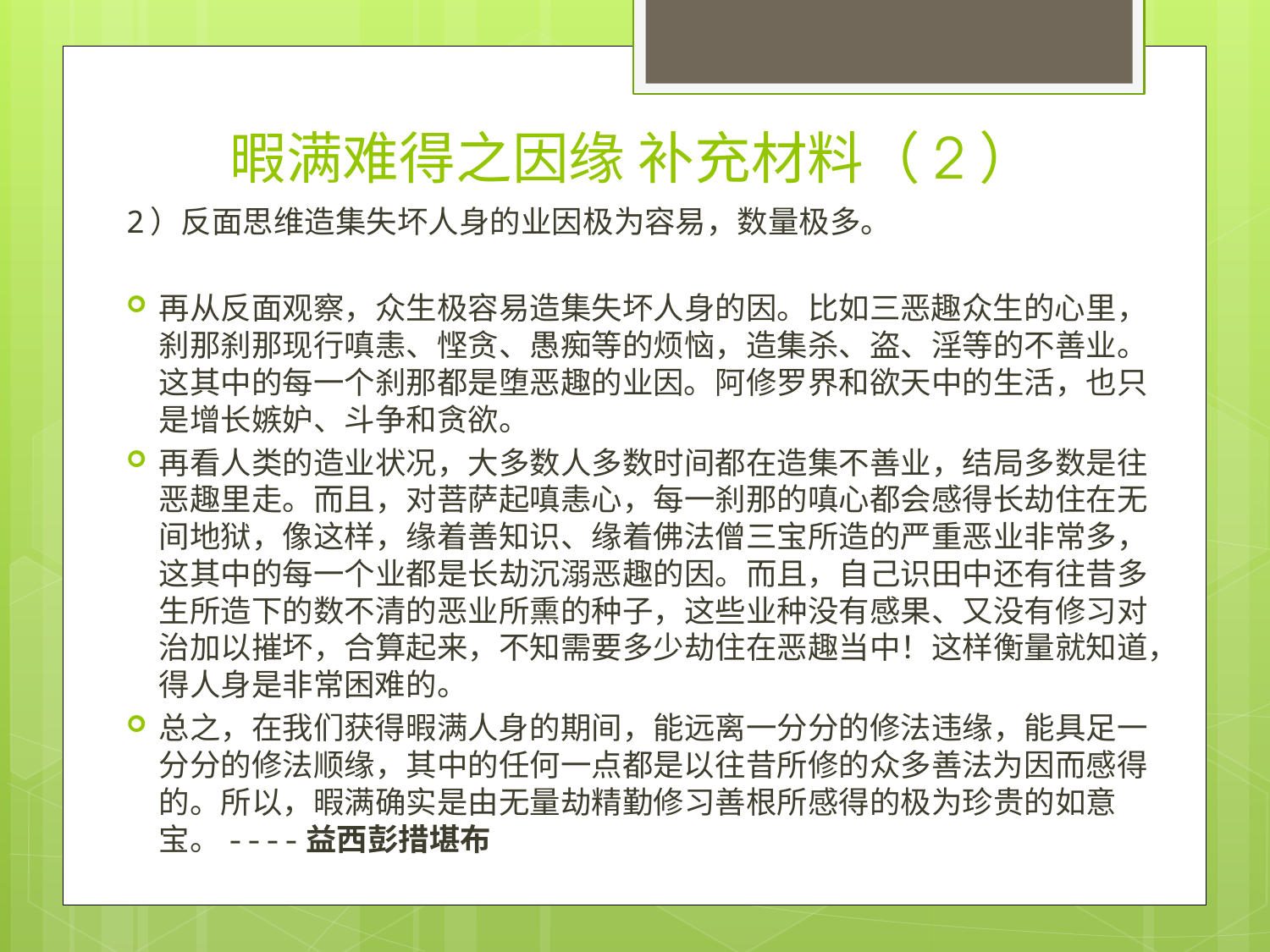

# 暇满难得之因缘 补充材料（2）
2）反面思维造集失坏人身的业因极为容易，数量极多。

再从反面观察，众生极容易造集失坏人身的因。比如三恶趣众生的心里，刹那刹那现行嗔恚、悭贪、愚痴等的烦恼，造集杀、盗、淫等的不善业。这其中的每一个刹那都是堕恶趣的业因。阿修罗界和欲天中的生活，也只是增长嫉妒、斗争和贪欲。
再看人类的造业状况，大多数人多数时间都在造集不善业，结局多数是往恶趣里走。而且，对菩萨起嗔恚心，每一刹那的嗔心都会感得长劫住在无间地狱，像这样，缘着善知识、缘着佛法僧三宝所造的严重恶业非常多，这其中的每一个业都是长劫沉溺恶趣的因。而且，自己识田中还有往昔多生所造下的数不清的恶业所熏的种子，这些业种没有感果、又没有修习对治加以摧坏，合算起来，不知需要多少劫住在恶趣当中！这样衡量就知道，得人身是非常困难的。
总之，在我们获得暇满人身的期间，能远离一分分的修法违缘，能具足一分分的修法顺缘，其中的任何一点都是以往昔所修的众多善法为因而感得的。所以，暇满确实是由无量劫精勤修习善根所感得的极为珍贵的如意宝。----益西彭措堪布